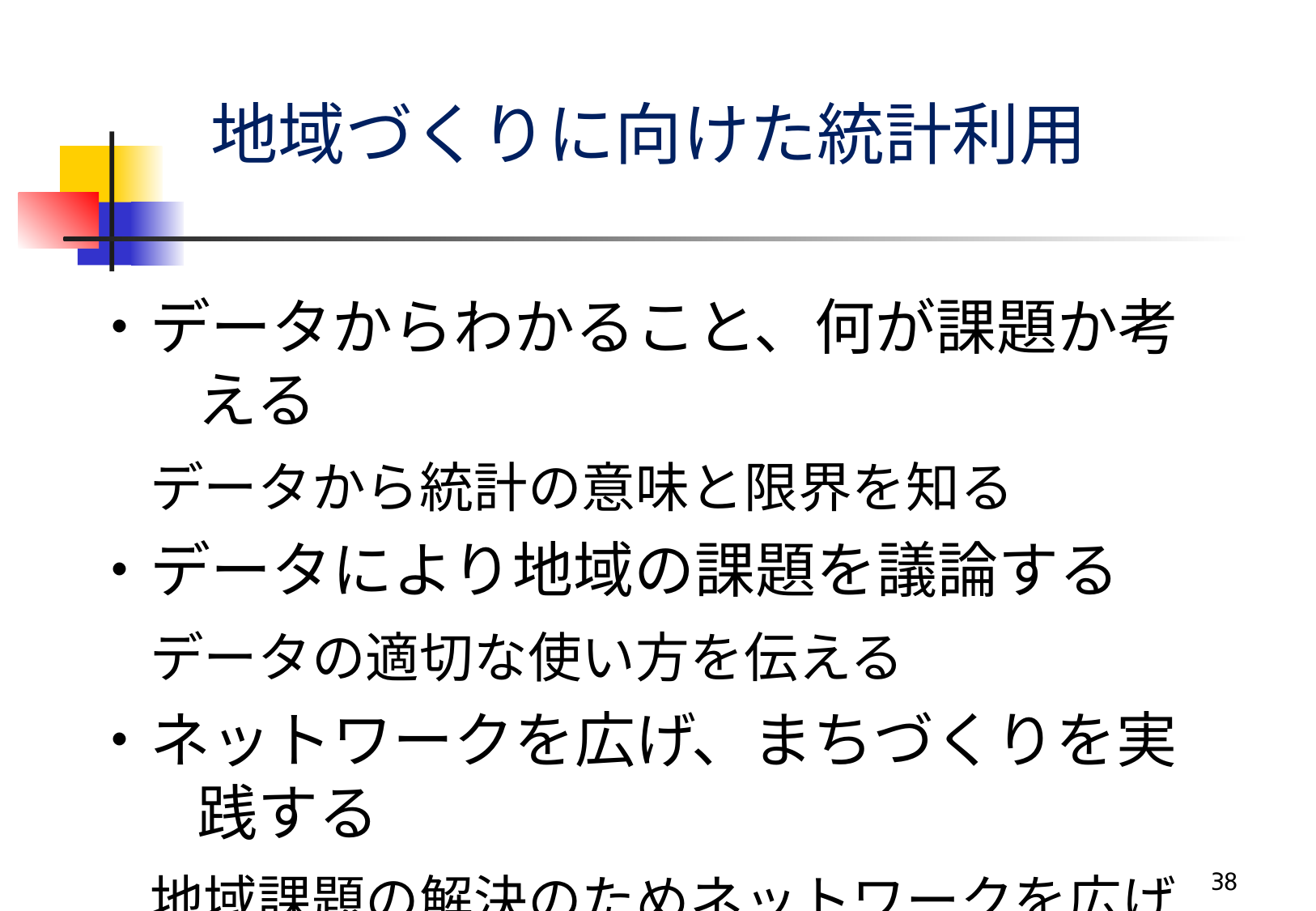

# 地域づくりに向けた統計利用
・データからわかること、何が課題か考える
　データから統計の意味と限界を知る
・データにより地域の課題を議論する
　データの適切な使い方を伝える
・ネットワークを広げ、まちづくりを実践する
　地域課題の解決のためネットワークを広げる

38